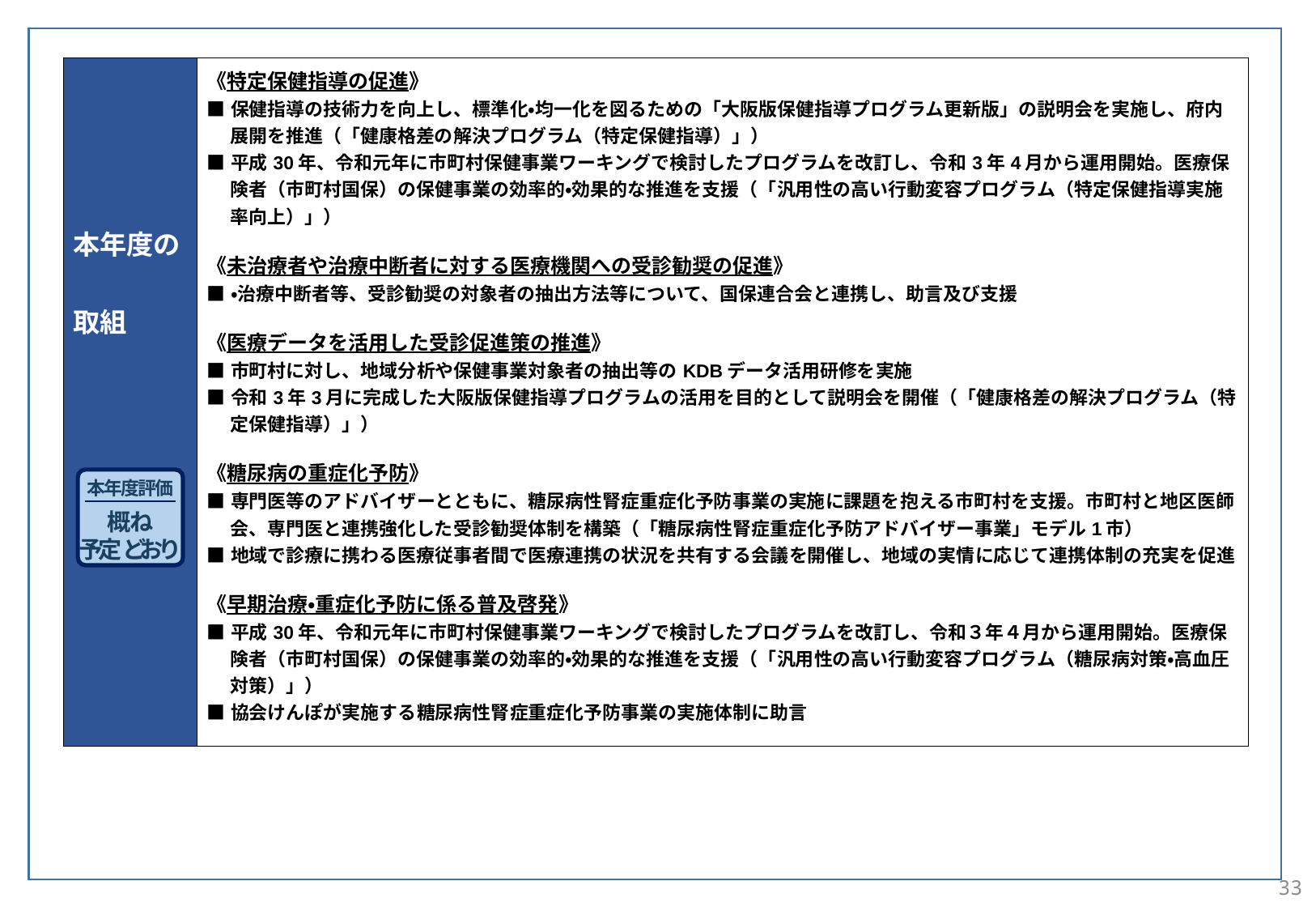

| 本年度の 取組 | 《特定保健指導の促進》 ■保健指導の技術力を向上し、標準化・均一化を図るための「大阪版保健指導プログラム更新版」の説明会を実施し、府内展開を推進（「健康格差の解決プログラム（特定保健指導）」） ■平成30年、令和元年に市町村保健事業ワーキングで検討したプログラムを改訂し、令和3年4月から運用開始。医療保険者（市町村国保）の保健事業の効率的・効果的な推進を支援（「汎用性の高い行動変容プログラム（特定保健指導実施率向上）」） 《未治療者や治療中断者に対する医療機関への受診勧奨の促進》 ■・治療中断者等、受診勧奨の対象者の抽出方法等について、国保連合会と連携し、助言及び支援 《医療データを活用した受診促進策の推進》 ■市町村に対し、地域分析や保健事業対象者の抽出等のKDBデータ活用研修を実施 ■令和3年3月に完成した大阪版保健指導プログラムの活用を目的として説明会を開催（「健康格差の解決プログラム（特定保健指導）」） 《糖尿病の重症化予防》 ■専門医等のアドバイザーとともに、糖尿病性腎症重症化予防事業の実施に課題を抱える市町村を支援。市町村と地区医師会、専門医と連携強化した受診勧奨体制を構築（「糖尿病性腎症重症化予防アドバイザー事業」モデル1市） ■地域で診療に携わる医療従事者間で医療連携の状況を共有する会議を開催し、地域の実情に応じて連携体制の充実を促進 《早期治療・重症化予防に係る普及啓発》 ■平成30年、令和元年に市町村保健事業ワーキングで検討したプログラムを改訂し、令和３年４月から運用開始。医療保険者（市町村国保）の保健事業の効率的・効果的な推進を支援（「汎用性の高い行動変容プログラム（糖尿病対策・高血圧対策）」） ■協会けんぽが実施する糖尿病性腎症重症化予防事業の実施体制に助言 |
| --- | --- |
本年度評価

概ね
予定どおり
33